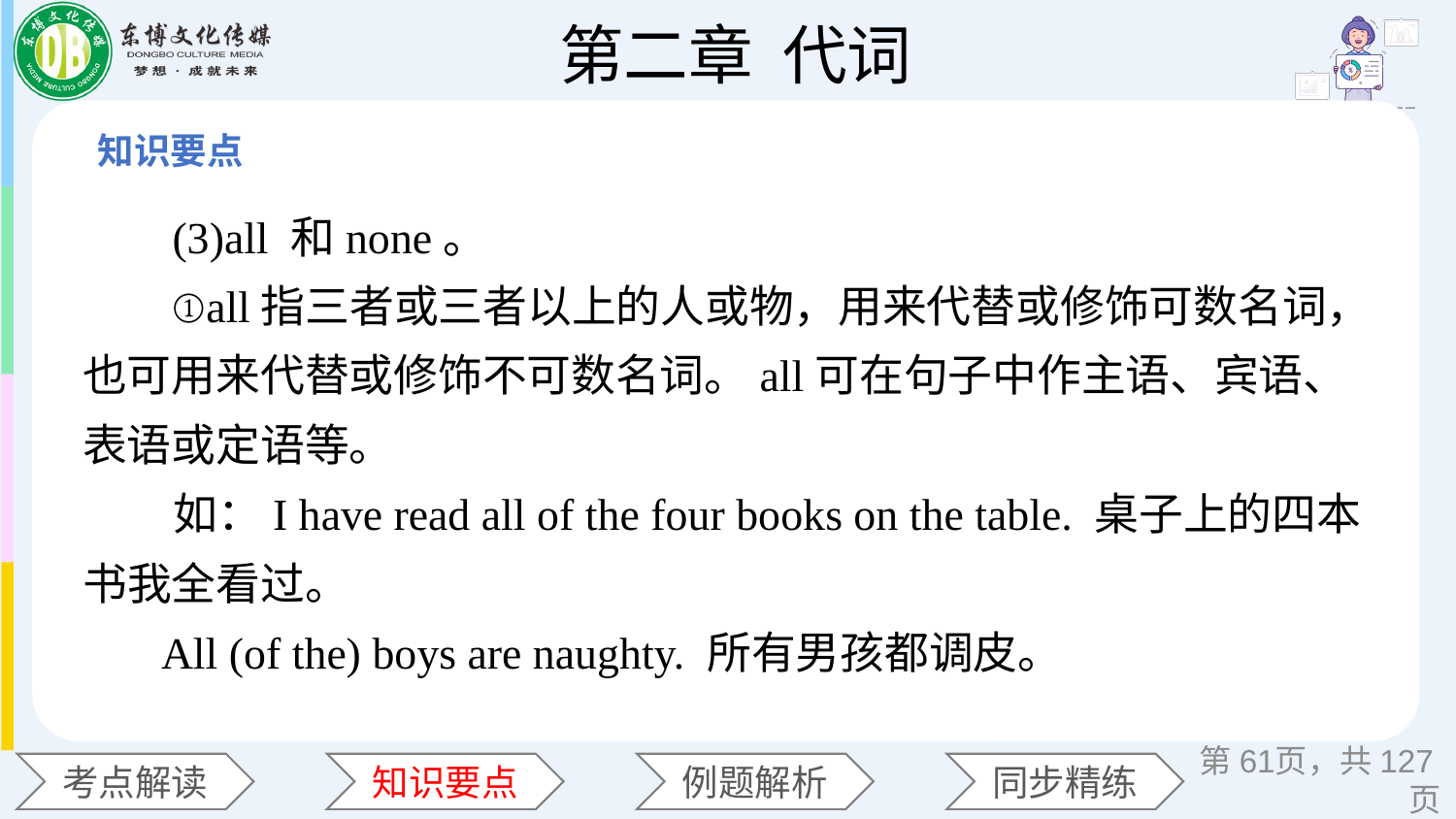

(3)all 和none。
        ①all指三者或三者以上的人或物，用来代替或修饰可数名词，也可用来代替或修饰不可数名词。all可在句子中作主语、宾语、表语或定语等。
        如：I have read all of the four books on the table. 桌子上的四本书我全看过。
       All (of the) boys are naughty. 所有男孩都调皮。
第61页，共127页